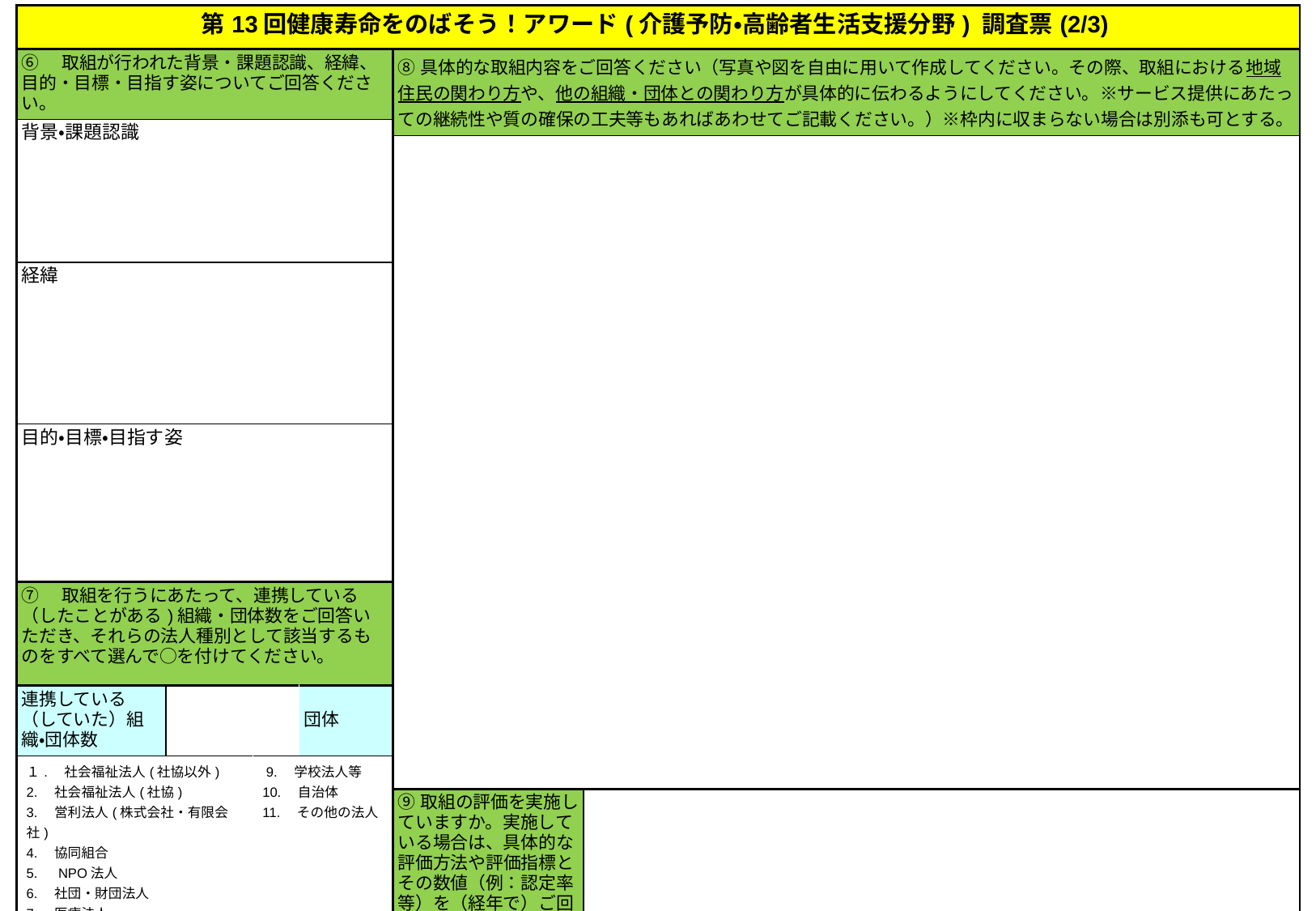

| 第13回健康寿命をのばそう！アワード(介護予防・高齢者生活支援分野) 調査票(2/3) |  |  |  |  |  |
| --- | --- | --- | --- | --- | --- |
| ⑥　取組が行われた背景・課題認識、経緯、目的・目標・目指す姿についてご回答ください。 |  |  |  | ⑧具体的な取組内容をご回答ください（写真や図を自由に用いて作成してください。その際、取組における地域住民の関わり方や、他の組織・団体との関わり方が具体的に伝わるようにしてください。※サービス提供にあたっての継続性や質の確保の工夫等もあればあわせてご記載ください。）※枠内に収まらない場合は別添も可とする。 |  |
| 背景・課題認識 |  |  |  |  |  |
|  |  |  |  |  |  |
| 経緯 |  |  |  |  |  |
| 目的・目標・目指す姿 |  |  |  |  |  |
| ⑦　取組を行うにあたって、連携している（したことがある)組織・団体数をご回答いただき、それらの法人種別として該当するものをすべて選んで○を付けてください。 |  |  |  |  |  |
| 連携している（していた）組織・団体数 |  |  | 団体 |  |  |
| １.　社会福祉法人(社協以外) 2.　社会福祉法人(社協) 3.　営利法人(株式会社・有限会社) 4.　協同組合 5.　NPO法人 6.　社団・財団法人 7.　医療法人 8.　住民組織・ボランティア・町内会等 |  | 9.　学校法人等 10.　自治体 11.　その他の法人 |  |  |  |
|  |  |  |  | ⑨取組の評価を実施していますか。実施している場合は、具体的な評価方法や評価指標とその数値（例：認定率等）を（経年で）ご回答ください。 |  |